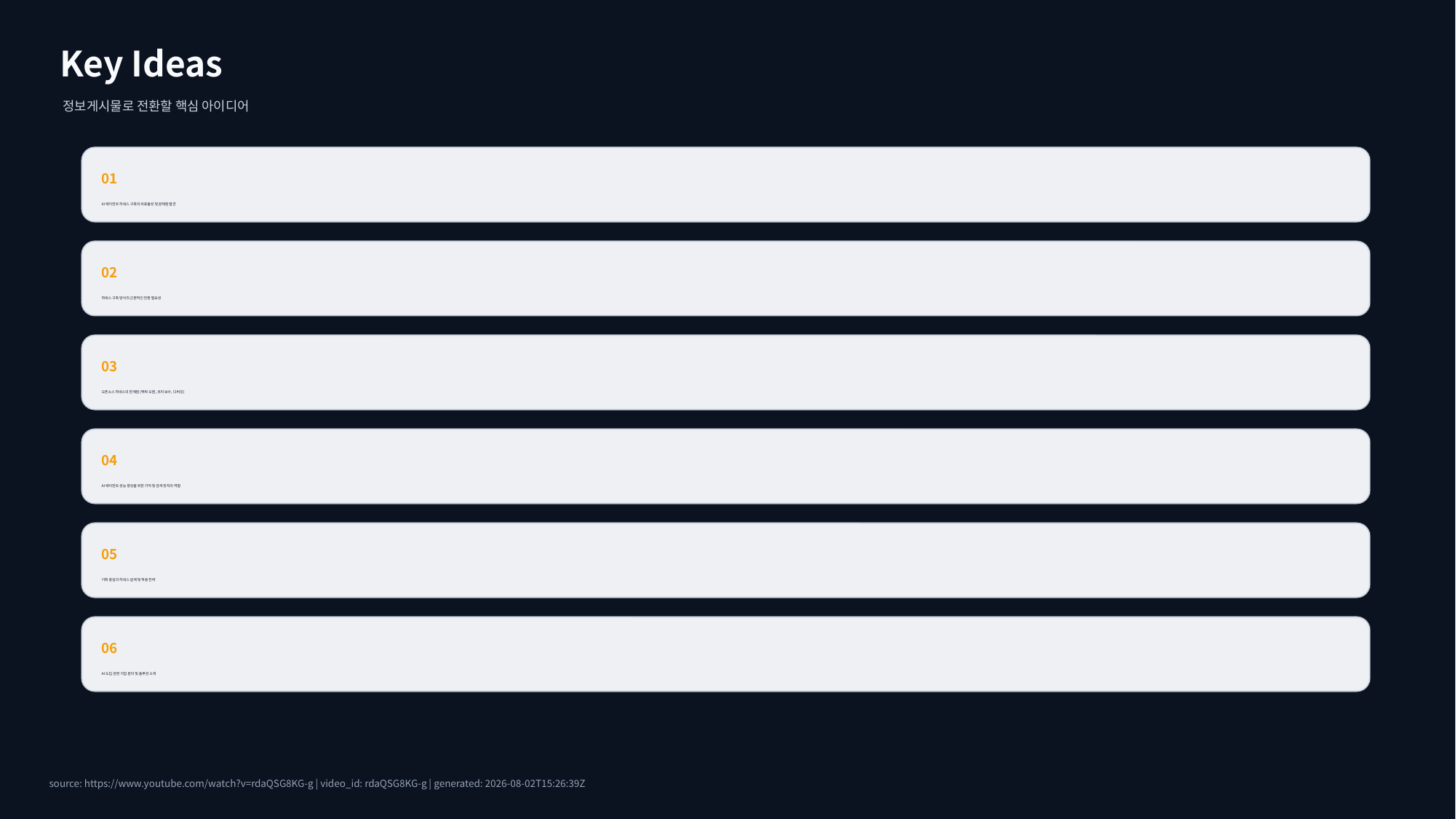

Key Ideas
정보게시물로 전환할 핵심 아이디어

01
AI 에이전트 하네스 구축의 비효율성 및 문제점 발견

02
하네스 구축 방식의 근본적인 전환 필요성

03
오픈소스 하네스의 한계점 (맥락 오염, 유지 보수, 디버깅)

04
AI 에이전트 성능 향상을 위한 기억 및 검색 장치의 역할

05
기획 중심의 하네스 설계 및 적용 전략

06
AI 도입 관련 기업 문의 및 솔루션 소개
source: https://www.youtube.com/watch?v=rdaQSG8KG-g | video_id: rdaQSG8KG-g | generated: 2026-08-02T15:26:39Z